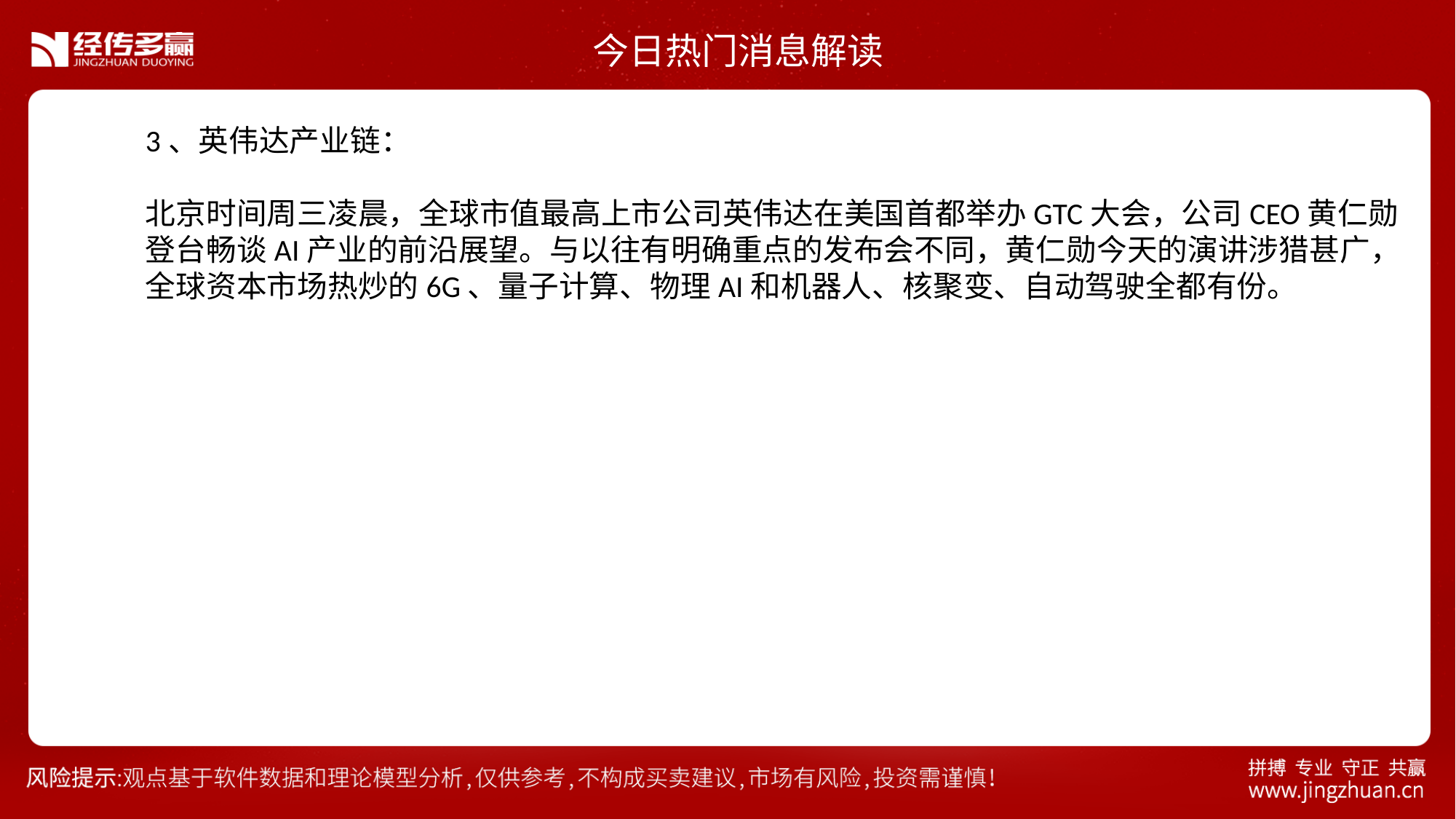

今日热门消息解读
3、英伟达产业链：

北京时间周三凌晨，全球市值最高上市公司英伟达在美国首都举办GTC大会，公司CEO黄仁勋登台畅谈AI产业的前沿展望。与以往有明确重点的发布会不同，黄仁勋今天的演讲涉猎甚广，全球资本市场热炒的6G、量子计算、物理AI和机器人、核聚变、自动驾驶全都有份。